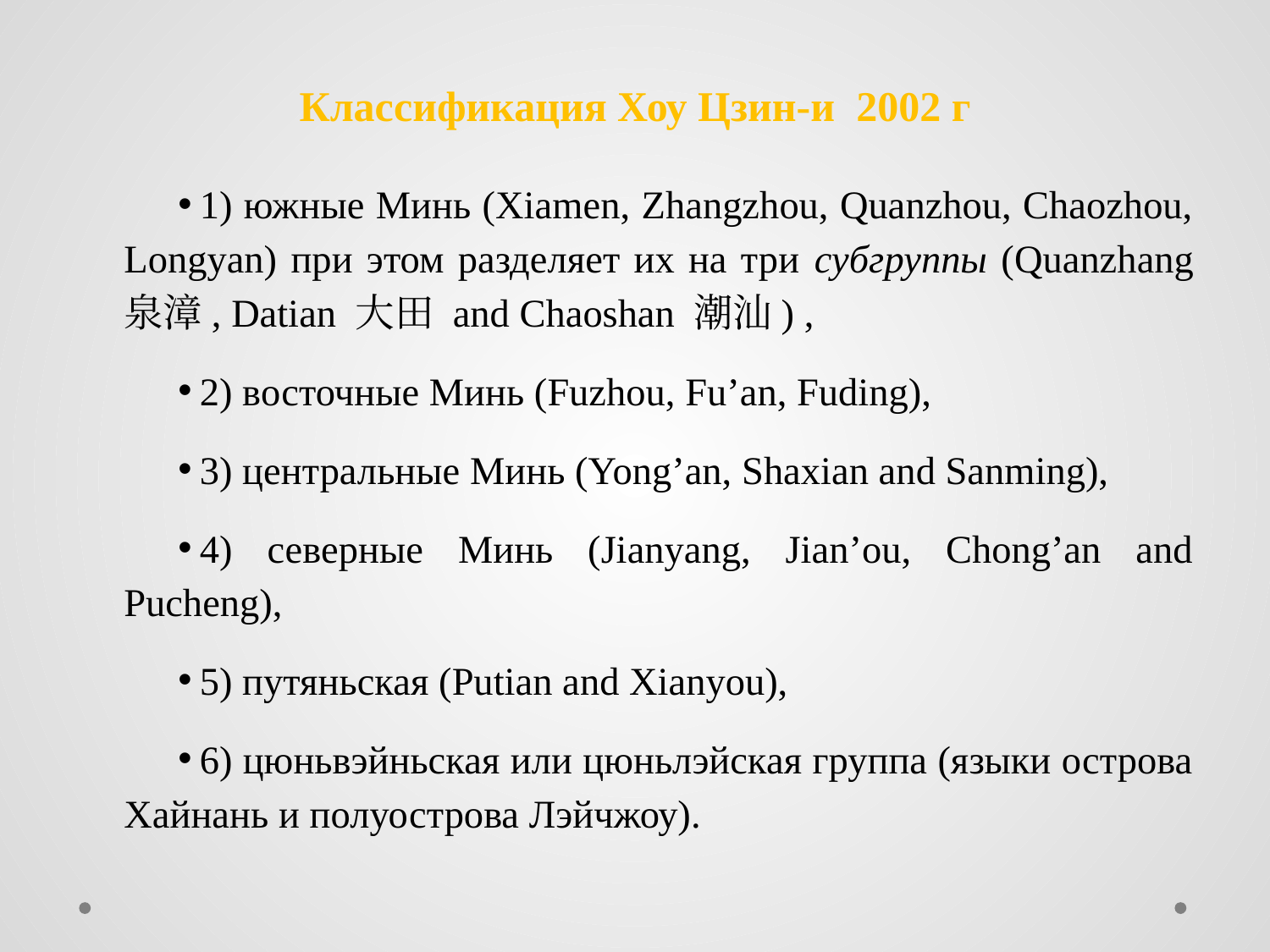

# Классификация Хоу Цзин-и  2002 г
1) южные Минь (Xiamen, Zhangzhou, Quanzhou, Chaozhou, Longyan) при этом разделяет их на три субгруппы (Quanzhang 泉漳, Datian 大田 and Chaoshan 潮汕) ,
2) восточные Минь (Fuzhou, Fu’an, Fuding),
3) центральные Минь (Yong’an, Shaxian and Sanming),
4) северные Минь (Jianyang, Jian’ou, Chong’an and Pucheng),
5) путяньская (Putian and Xianyou),
6) цюньвэйньская или цюньлэйская группа (языки острова Хайнань и полуострова Лэйчжоу).